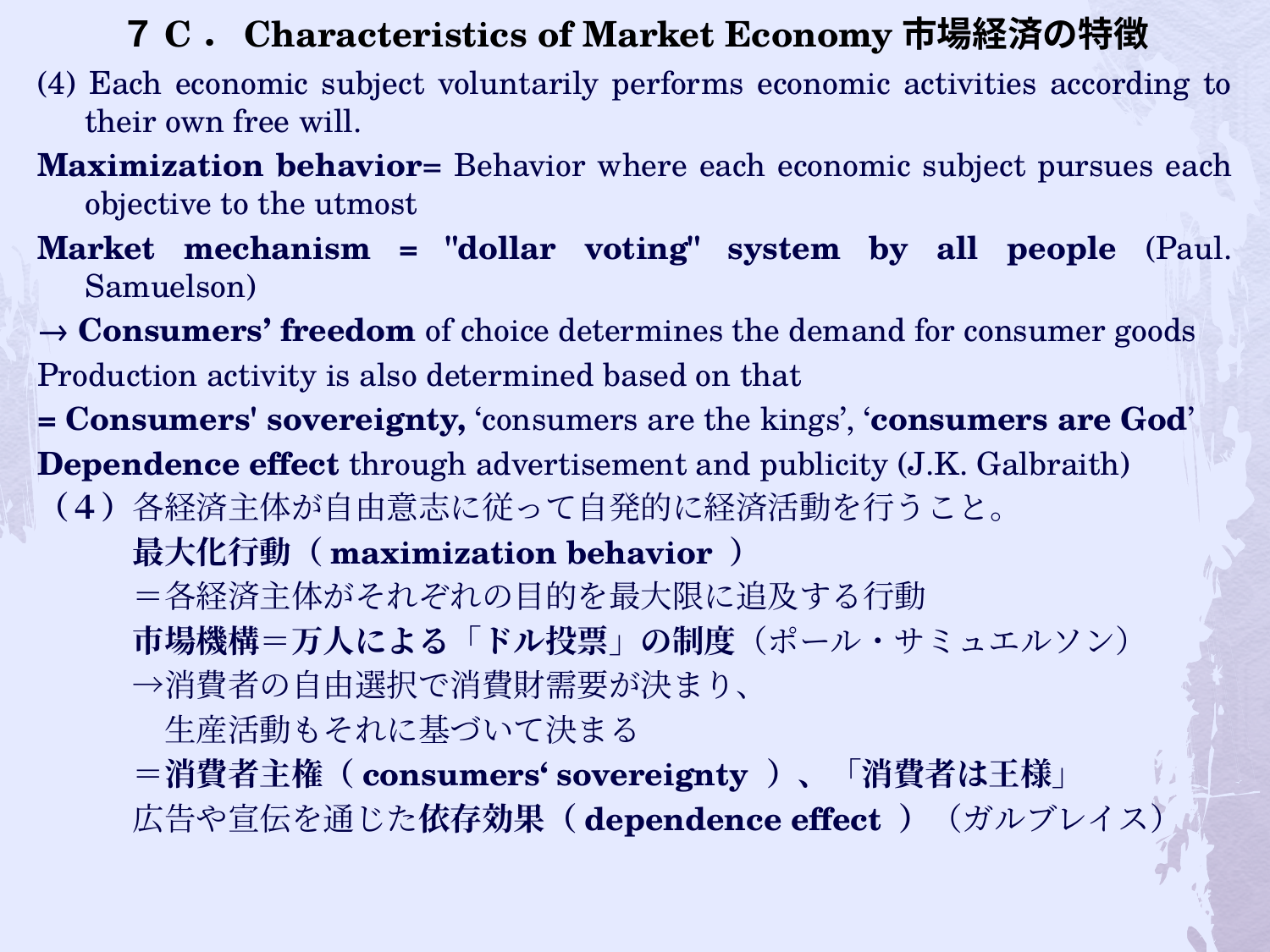

# ７C．Characteristics of Market Economy市場経済の特徴
(4) Each economic subject voluntarily performs economic activities according to their own free will.
Maximization behavior= Behavior where each economic subject pursues each objective to the utmost
Market mechanism = "dollar voting" system by all people (Paul. Samuelson)
→ Consumers’ freedom of choice determines the demand for consumer goods
Production activity is also determined based on that
= Consumers' sovereignty, ‘consumers are the kings’, ‘consumers are God’
Dependence effect through advertisement and publicity (J.K. Galbraith)
（４）各経済主体が自由意志に従って自発的に経済活動を行うこと。
　　　最大化行動（maximization behavior ）
　　　＝各経済主体がそれぞれの目的を最大限に追及する行動
　　　市場機構＝万人による「ドル投票」の制度（ポール・サミュエルソン）
　　　→消費者の自由選択で消費財需要が決まり、
　　　　生産活動もそれに基づいて決まる
　　　＝消費者主権（consumers‘ sovereignty ）、「消費者は王様」
　　　広告や宣伝を通じた依存効果（dependence effect ）（ガルブレイス）